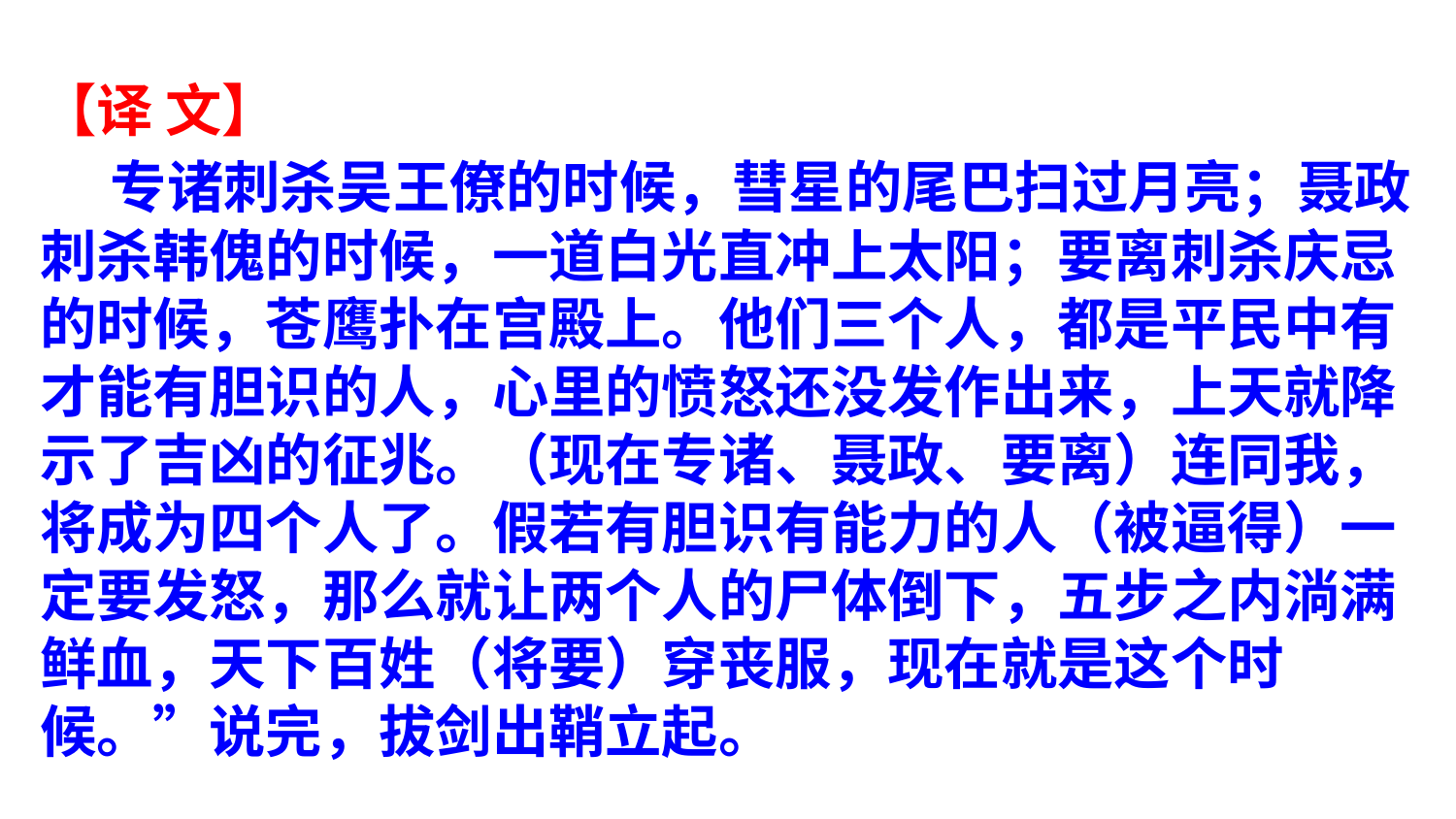

【译 文】
    专诸刺杀吴王僚的时候，彗星的尾巴扫过月亮；聂政刺杀韩傀的时候，一道白光直冲上太阳；要离刺杀庆忌的时候，苍鹰扑在宫殿上。他们三个人，都是平民中有才能有胆识的人，心里的愤怒还没发作出来，上天就降示了吉凶的征兆。（现在专诸、聂政、要离）连同我，将成为四个人了。假若有胆识有能力的人（被逼得）一定要发怒，那么就让两个人的尸体倒下，五步之内淌满鲜血，天下百姓（将要）穿丧服，现在就是这个时候。”说完，拔剑出鞘立起。